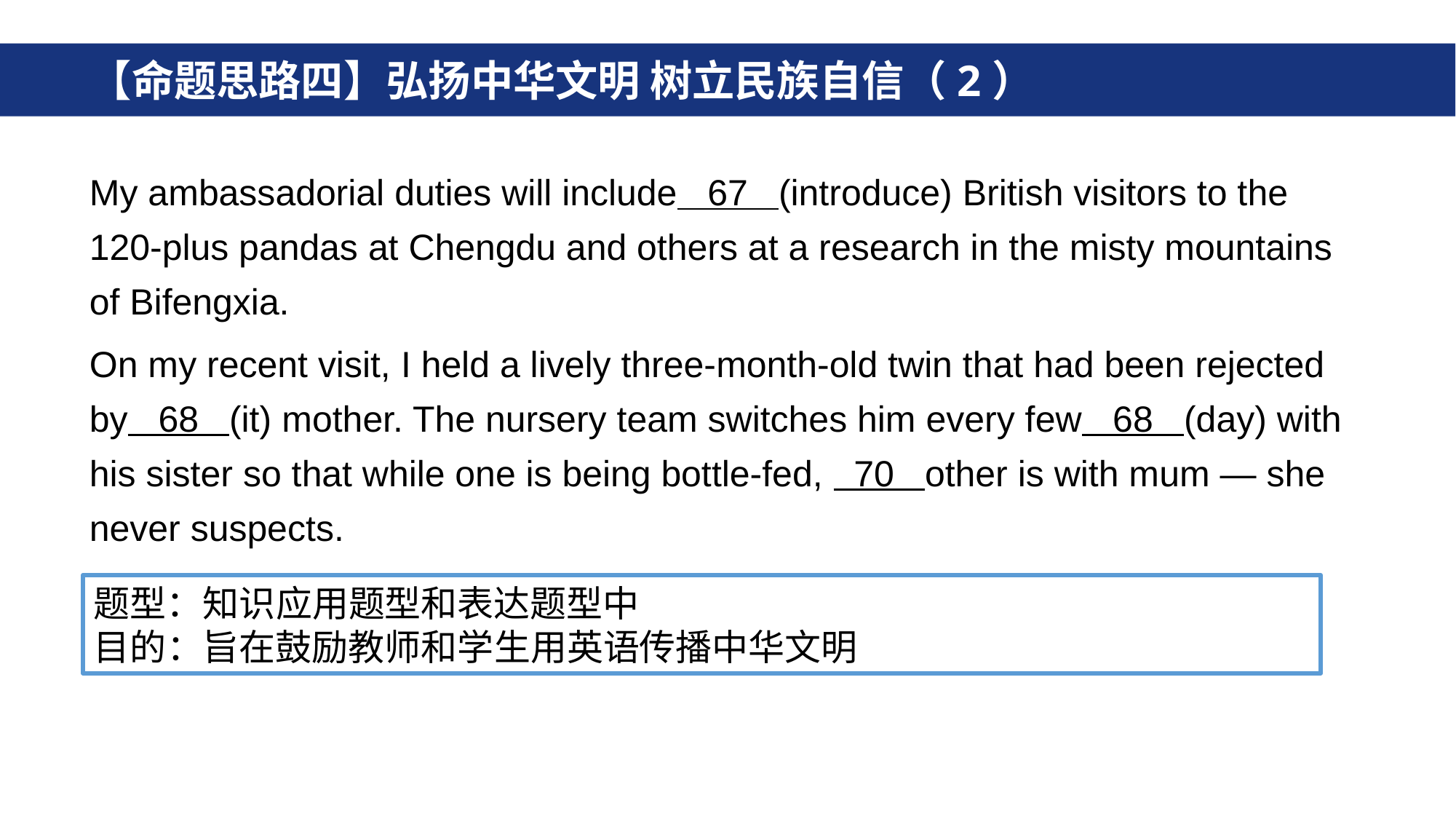

# 【命题思路四】弘扬中华文明 树立民族自信（2）
My ambassadorial duties will include   67   (introduce) British visitors to the 120-plus pandas at Chengdu and others at a research in the misty mountains of Bifengxia.
On my recent visit, I held a lively three-month-old twin that had been rejected by   68   (it) mother. The nursery team switches him every few   68   (day) with his sister so that while one is being bottle-fed,   70   other is with mum ― she never suspects.

题型：知识应用题型和表达题型中
目的：旨在鼓励教师和学生用英语传播中华文明